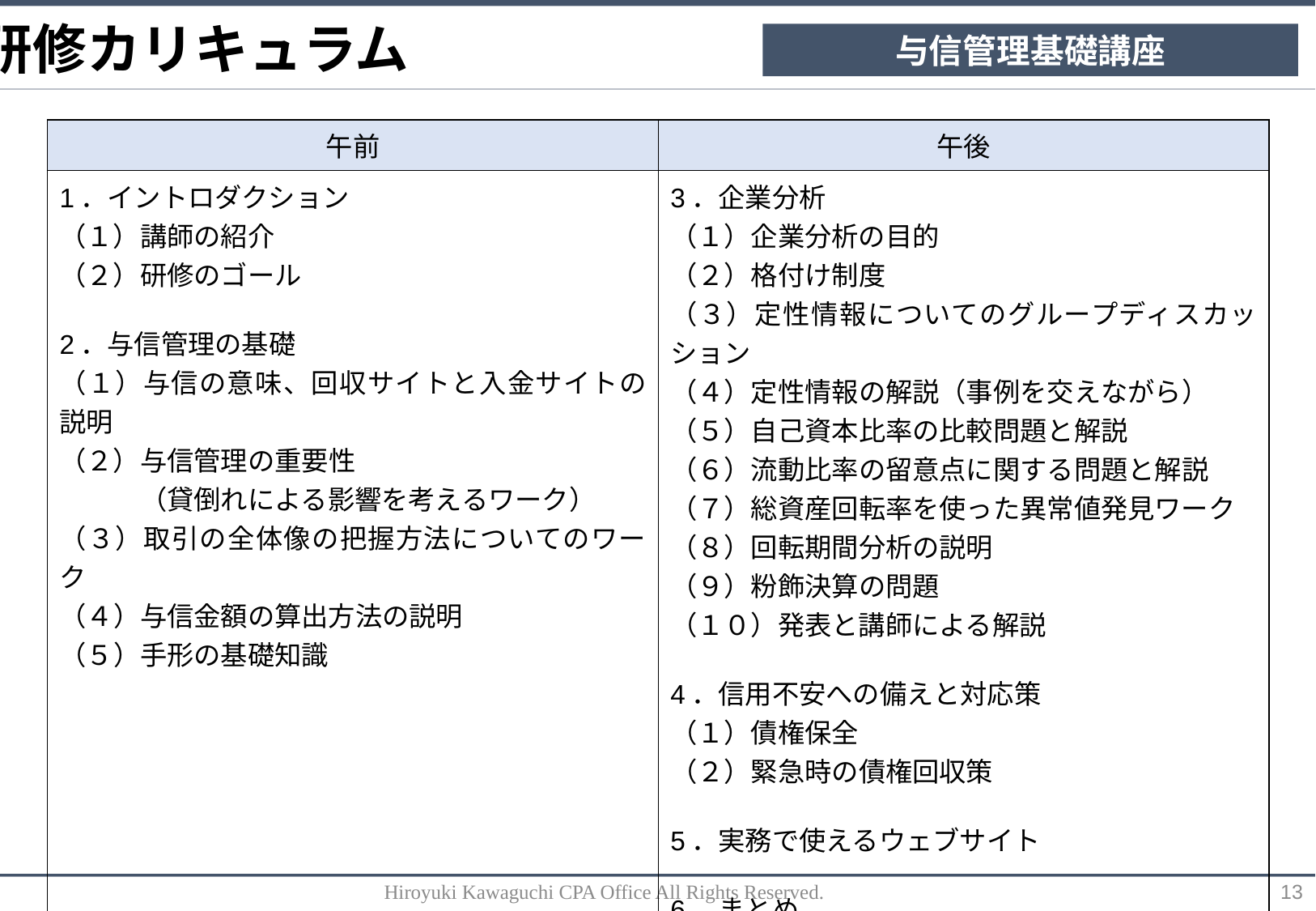

研修カリキュラム
与信管理基礎講座
| 午前 | 午後 |
| --- | --- |
| 1．イントロダクション （１）講師の紹介 （２）研修のゴール 2．与信管理の基礎 （１）与信の意味、回収サイトと入金サイトの説明 （２）与信管理の重要性 　　　（貸倒れによる影響を考えるワーク） （３）取引の全体像の把握方法についてのワーク （４）与信金額の算出方法の説明 （５）手形の基礎知識 | 3．企業分析 （１）企業分析の目的 （２）格付け制度 （３）定性情報についてのグループディスカッション （４）定性情報の解説（事例を交えながら） （５）自己資本比率の比較問題と解説 （６）流動比率の留意点に関する問題と解説 （７）総資産回転率を使った異常値発見ワーク （８）回転期間分析の説明 （９）粉飾決算の問題 （１０）発表と講師による解説 4．信用不安への備えと対応策 （１）債権保全 （２）緊急時の債権回収策 5．実務で使えるウェブサイト 6．まとめ ・本日の振り返り |
Hiroyuki Kawaguchi CPA Office All Rights Reserved.
13